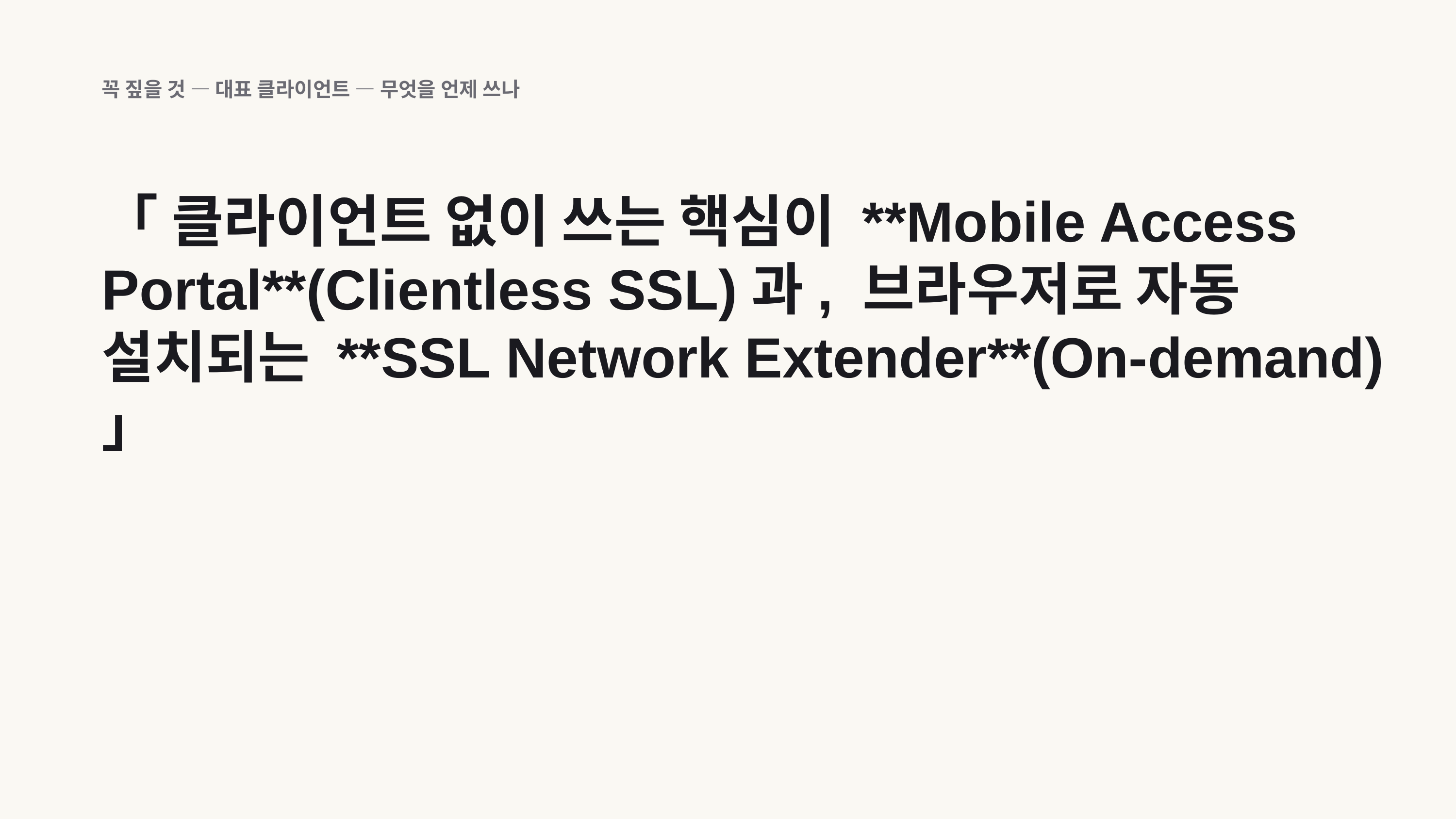

꼭 짚을 것 — 대표 클라이언트 — 무엇을 언제 쓰나
「 클라이언트 없이 쓰는 핵심이 **Mobile Access Portal**(Clientless SSL)과, 브라우저로 자동 설치되는 **SSL Network Extender**(On-demand) 」